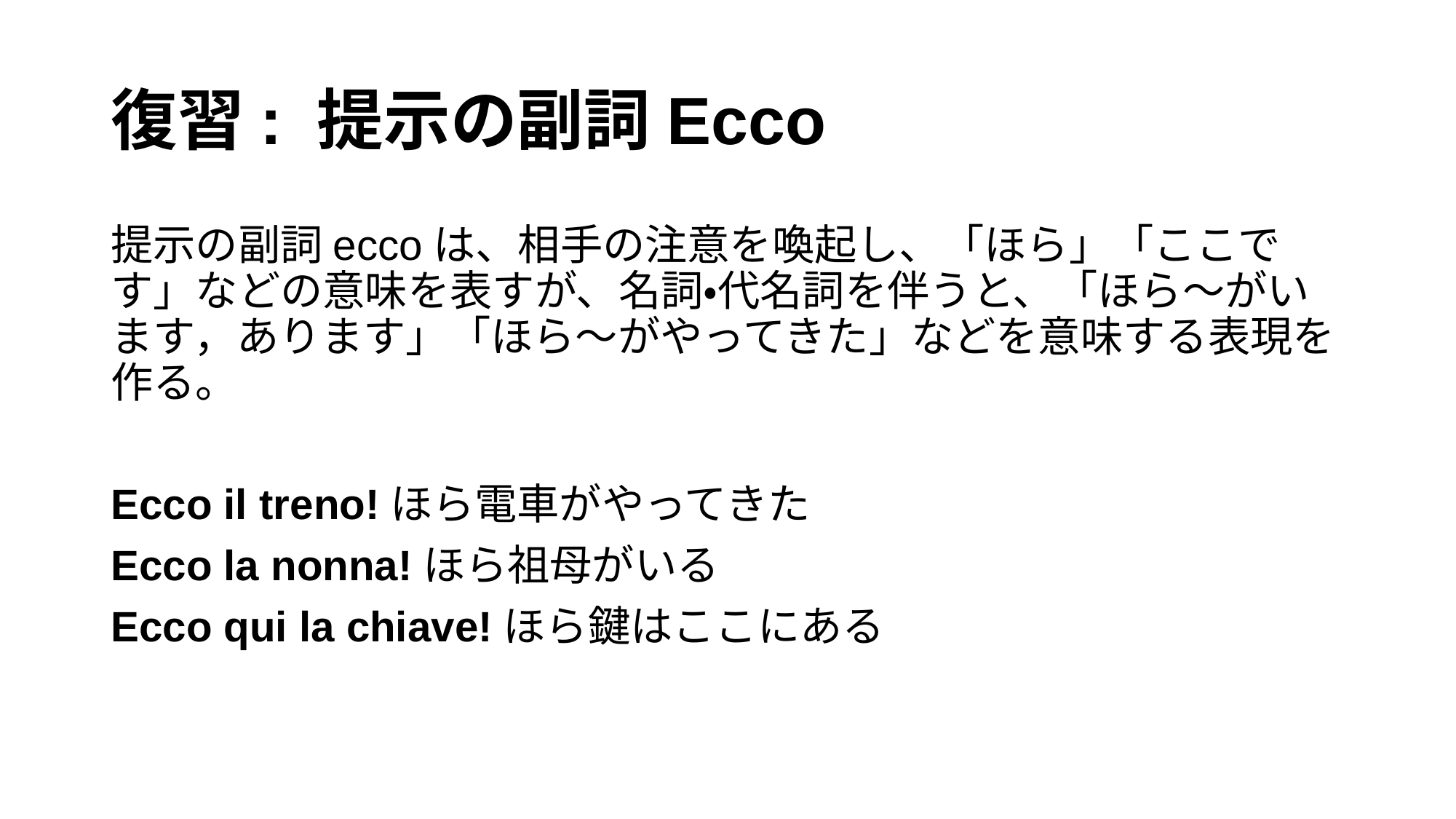

# 復習: 提示の副詞Ecco
提示の副詞eccoは、相手の注意を喚起し、「ほら」「ここです」などの意味を表すが、名詞・代名詞を伴うと、「ほら〜がいます，あります」「ほら〜がやってきた」などを意味する表現を作る。

Ecco il treno!ほら電車がやってきた
Ecco la nonna!ほら祖母がいる
Ecco qui la chiave!ほら鍵はここにある